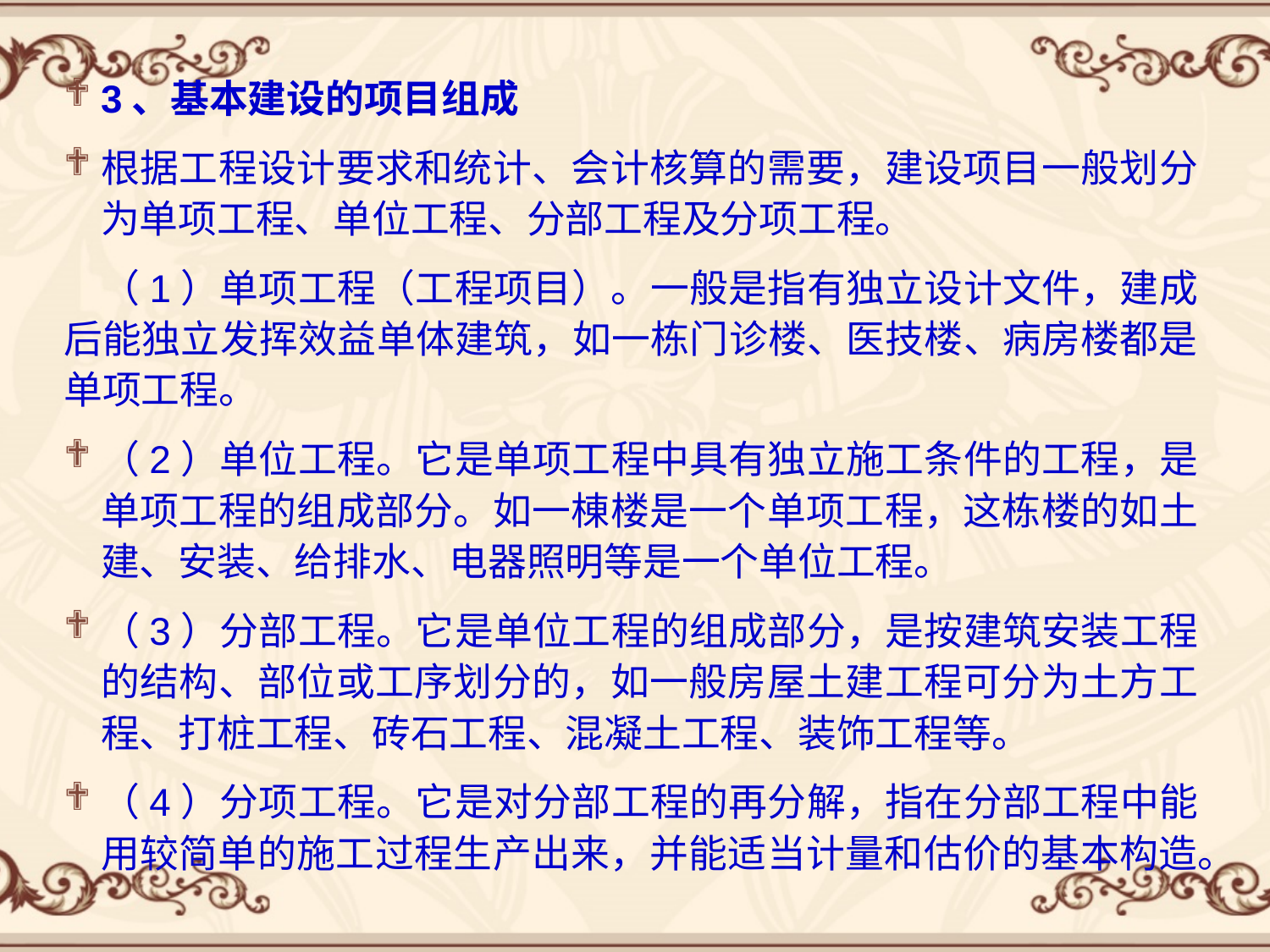

3、基本建设的项目组成
根据工程设计要求和统计、会计核算的需要，建设项目一般划分为单项工程、单位工程、分部工程及分项工程。
   （1）单项工程（工程项目）。一般是指有独立设计文件，建成后能独立发挥效益单体建筑，如一栋门诊楼、医技楼、病房楼都是单项工程。
（2）单位工程。它是单项工程中具有独立施工条件的工程，是单项工程的组成部分。如一棟楼是一个单项工程，这栋楼的如土建、安装、给排水、电器照明等是一个单位工程。
（3）分部工程。它是单位工程的组成部分，是按建筑安装工程的结构、部位或工序划分的，如一般房屋土建工程可分为土方工程、打桩工程、砖石工程、混凝土工程、装饰工程等。
（4）分项工程。它是对分部工程的再分解，指在分部工程中能用较简单的施工过程生产出来，并能适当计量和估价的基本构造。